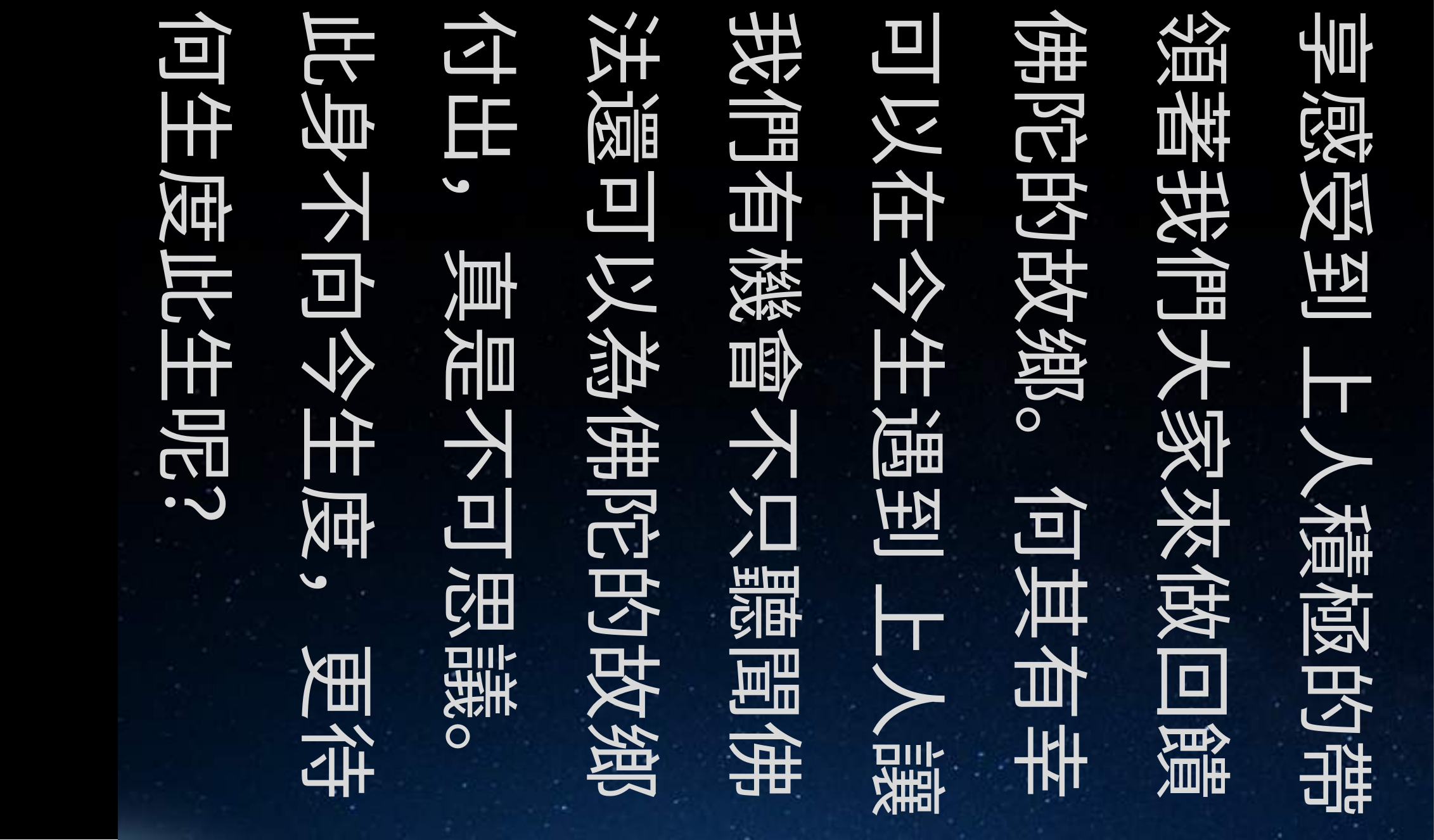

享感受到 上人積極的帶領著我們大家來做回饋佛陀的故鄉。何其有幸可以在今生遇到 上人讓我們有機會不只聽聞佛法還可以為佛陀的故鄉付出，真是不可思議。此身不向今生度，更待何生度此生呢？